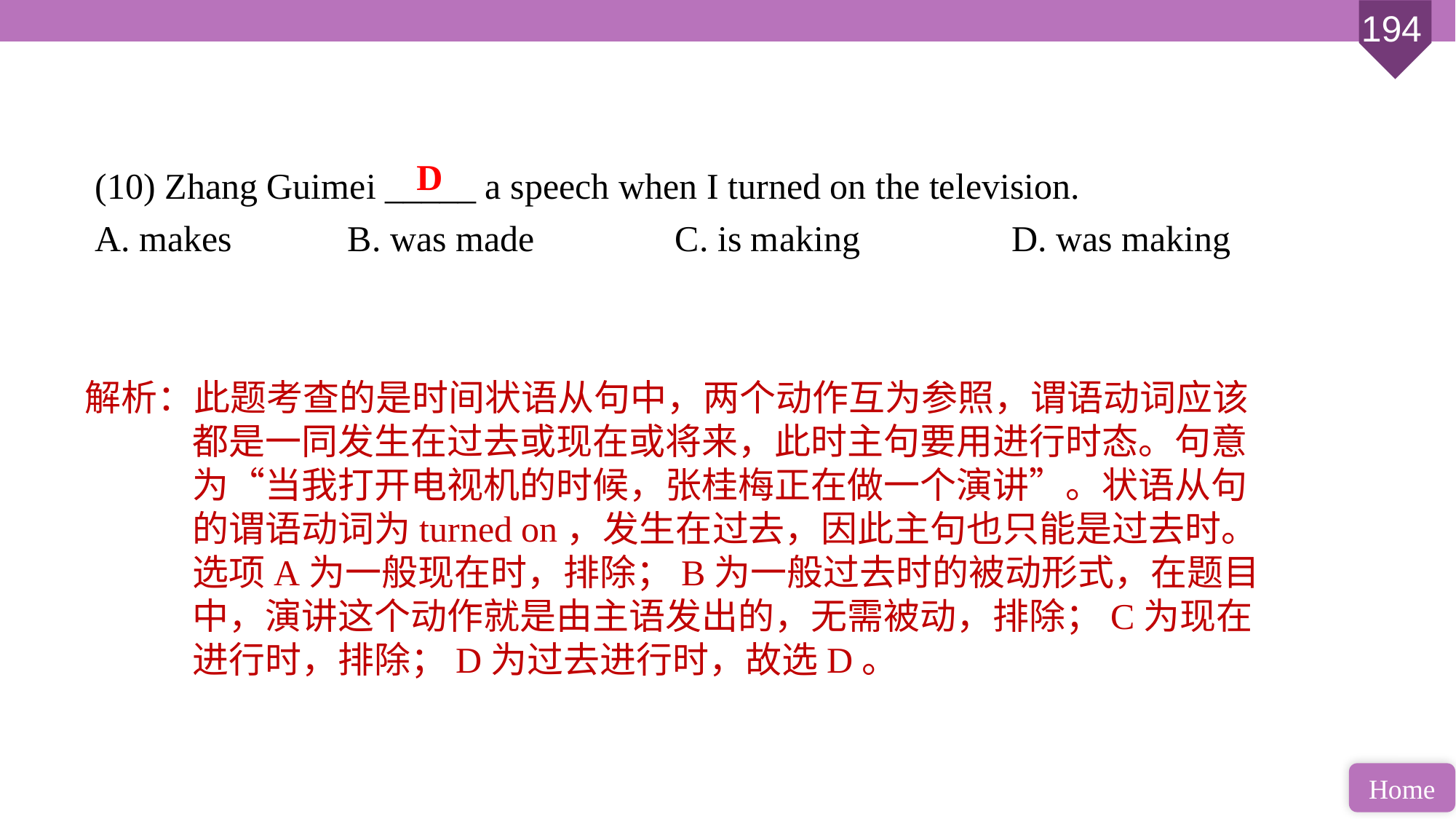

(10) Zhang Guimei _____ a speech when I turned on the television.
A. makes 	B. was made 		C. is making		 D. was making
D
解析：此题考查的是时间状语从句中，两个动作互为参照，谓语动词应该都是一同发生在过去或现在或将来，此时主句要用进行时态。句意为“当我打开电视机的时候，张桂梅正在做一个演讲”。状语从句的谓语动词为turned on，发生在过去，因此主句也只能是过去时。选项A为一般现在时，排除；B为一般过去时的被动形式，在题目中，演讲这个动作就是由主语发出的，无需被动，排除；C为现在进行时，排除；D为过去进行时，故选D。